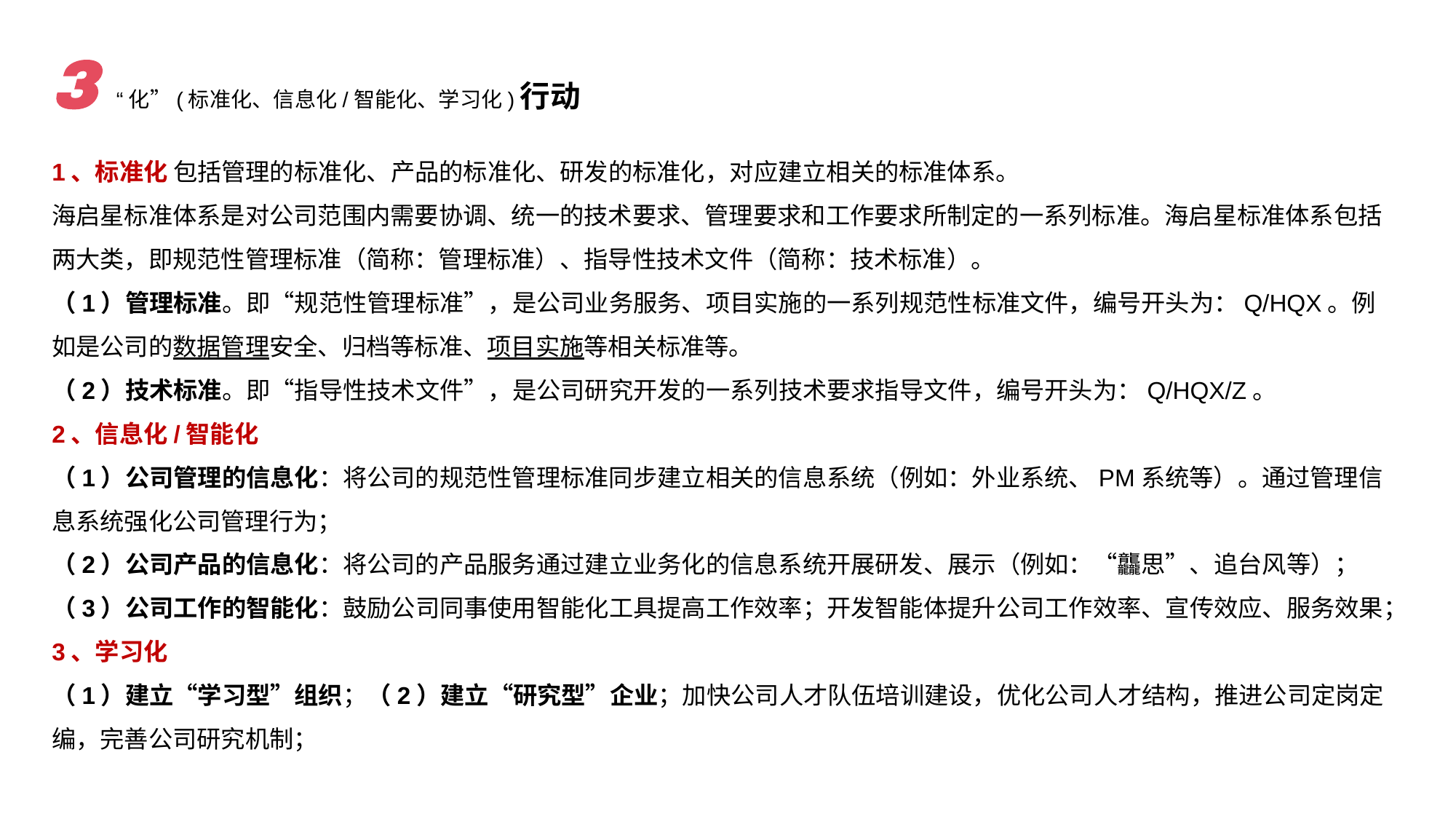

3 “化”(标准化、信息化/智能化、学习化)行动
1、标准化 包括管理的标准化、产品的标准化、研发的标准化，对应建立相关的标准体系。
海启星标准体系是对公司范围内需要协调、统一的技术要求、管理要求和工作要求所制定的一系列标准。海启星标准体系包括两大类，即规范性管理标准（简称：管理标准）、指导性技术文件（简称：技术标准）。
（1）管理标准。即“规范性管理标准”，是公司业务服务、项目实施的一系列规范性标准文件，编号开头为：Q/HQX。例如是公司的数据管理安全、归档等标准、项目实施等相关标准等。
（2）技术标准。即“指导性技术文件”，是公司研究开发的一系列技术要求指导文件，编号开头为：Q/HQX/Z。
2、信息化/智能化
（1）公司管理的信息化：将公司的规范性管理标准同步建立相关的信息系统（例如：外业系统、PM系统等）。通过管理信息系统强化公司管理行为；
（2）公司产品的信息化：将公司的产品服务通过建立业务化的信息系统开展研发、展示（例如：“龘思”、追台风等）；
（3）公司工作的智能化：鼓励公司同事使用智能化工具提高工作效率；开发智能体提升公司工作效率、宣传效应、服务效果；
3、学习化
（1）建立“学习型”组织；（2）建立“研究型”企业；加快公司人才队伍培训建设，优化公司人才结构，推进公司定岗定编，完善公司研究机制；